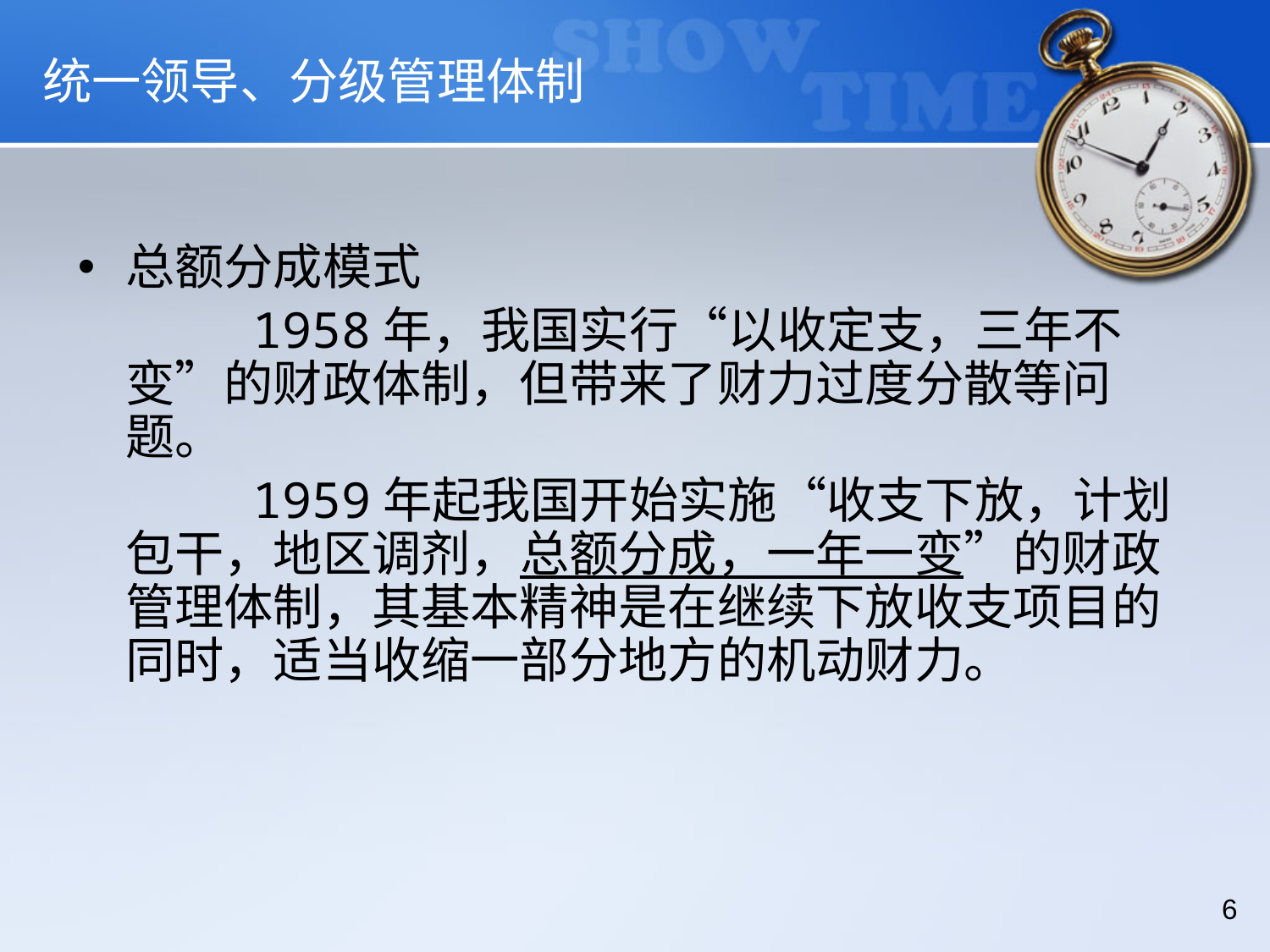

# 统一领导、分级管理体制
总额分成模式
 		1958年，我国实行“以收定支，三年不变”的财政体制，但带来了财力过度分散等问题。
		1959年起我国开始实施“收支下放，计划包干，地区调剂，总额分成，一年一变”的财政管理体制，其基本精神是在继续下放收支项目的同时，适当收缩一部分地方的机动财力。
6